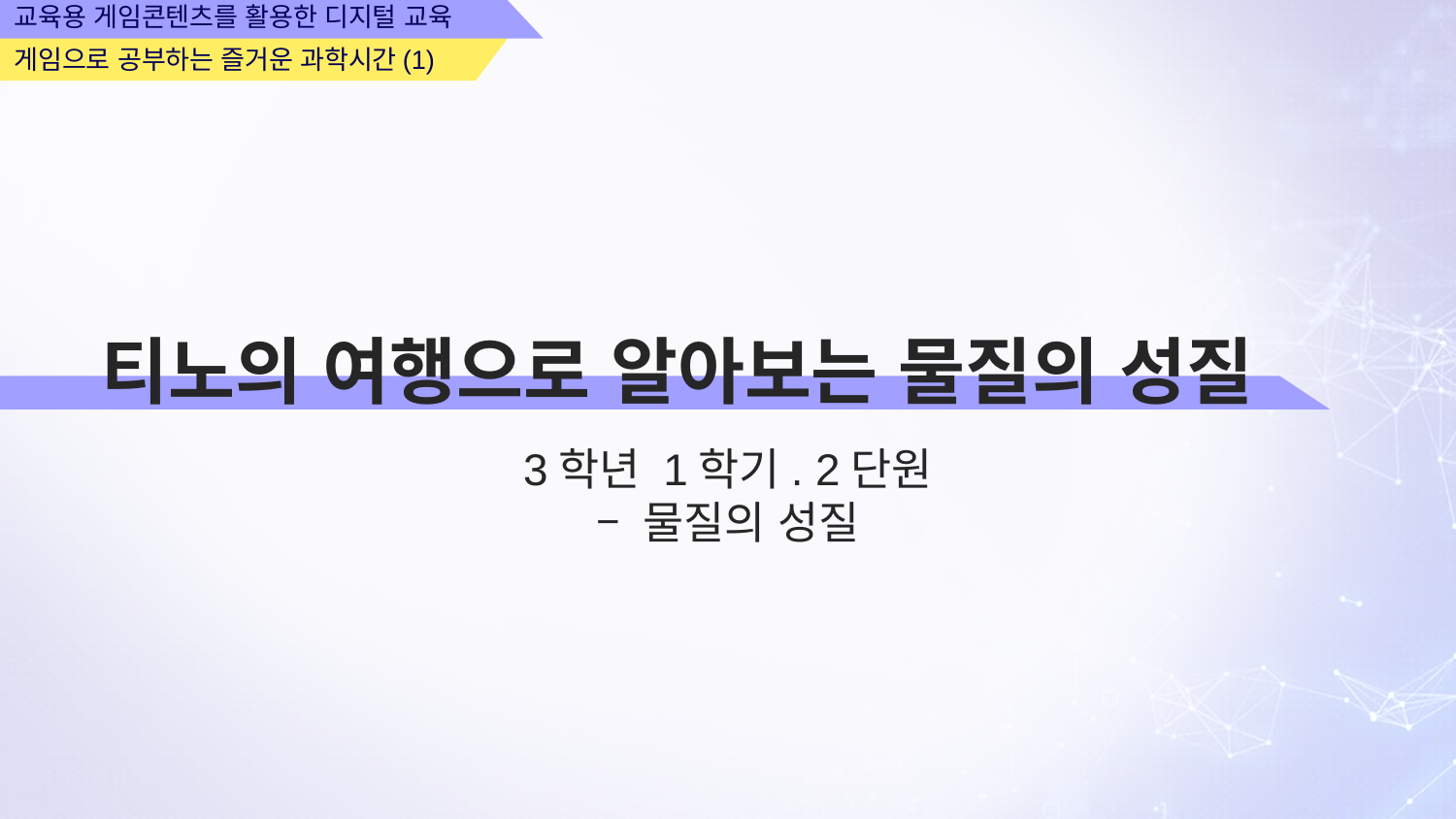

교육용 게임콘텐츠를 활용한 디지털 교육
게임으로 공부하는 즐거운 과학시간(1)

티노의 여행으로 알아보는 물질의 성질

3학년 1학기. 2단원
– 물질의 성질